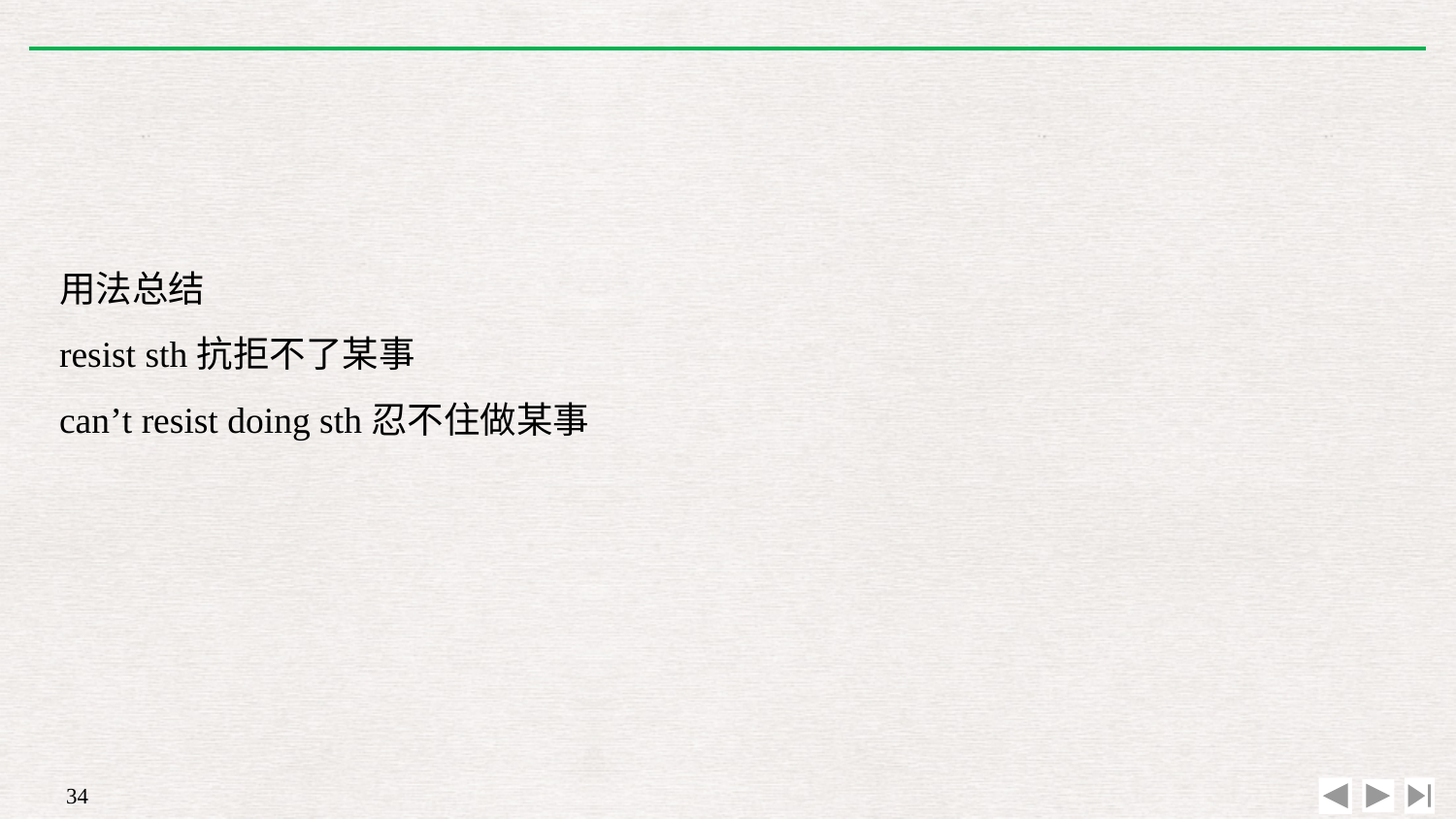

用法总结
resist sth抗拒不了某事
can’t resist doing sth忍不住做某事